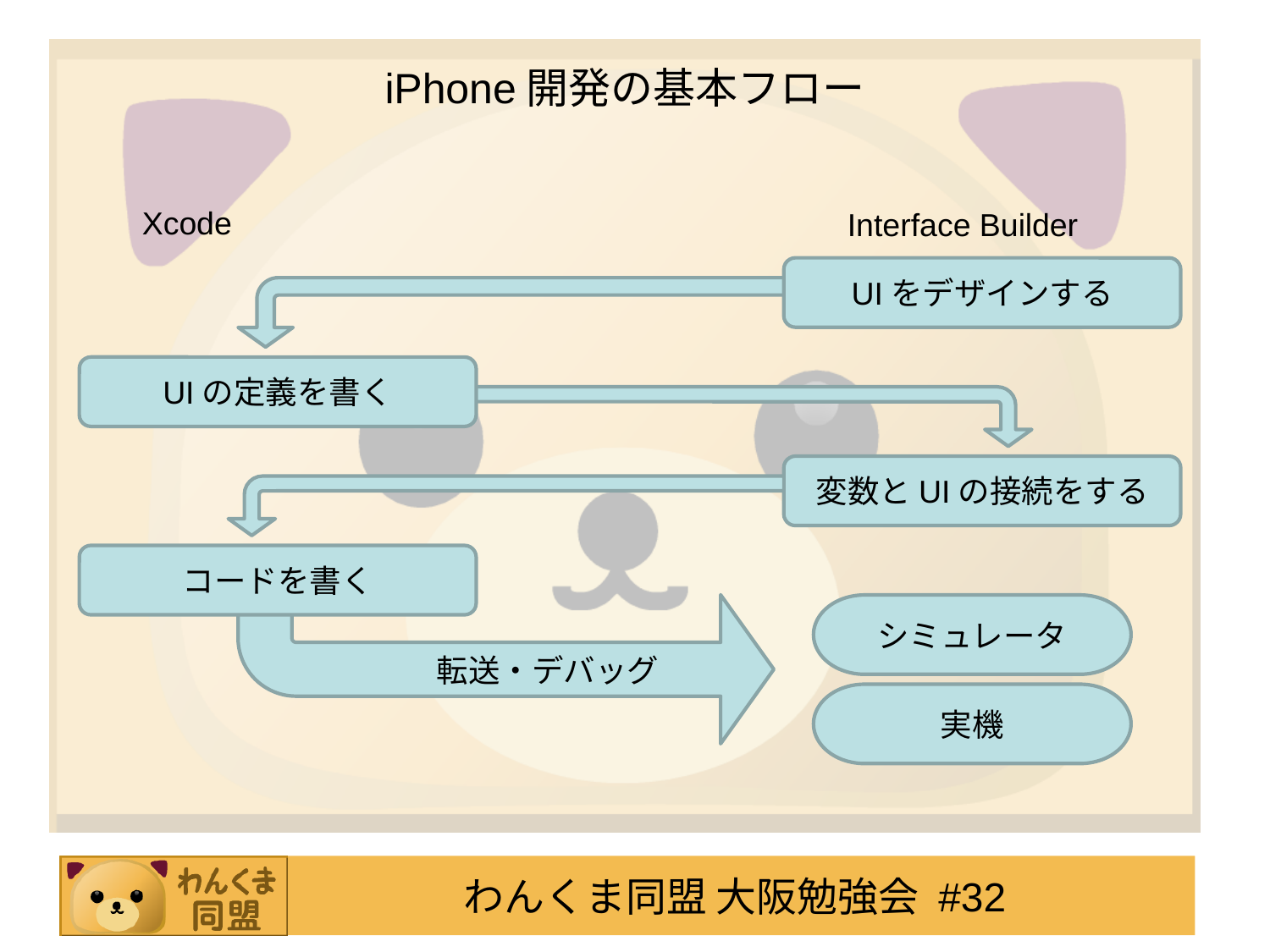

# iPhone開発の基本フロー

Xcode
Interface Builder

UIをデザインする
UIの定義を書く
変数とUIの接続をする
コードを書く

シミュレータ
転送・デバッグ
実機